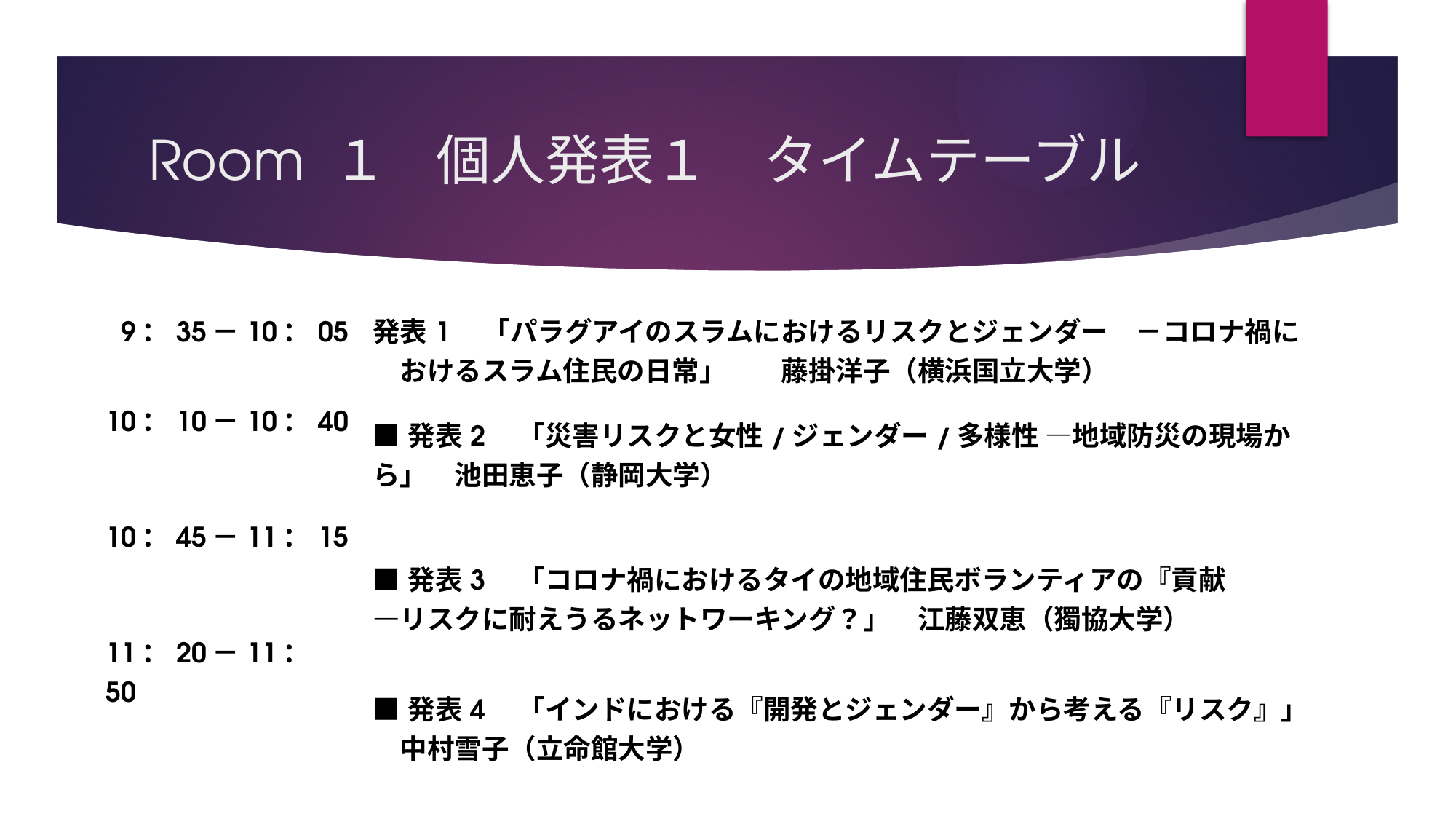

# Room １    個人発表１　タイムテーブル
| 9：35－10：05 10：10－10：40 10：45－11：15 11：20－11：5050 | 発表1　「パラグアイのスラムにおけるリスクとジェンダー　－コロナ禍に　　おけるスラム住民の日常」　　藤掛洋子（横浜国立大学） ■発表2　「災害リスクと女性/ジェンダー/多様性 ―地域防災の現場から」　池田恵子（静岡大学） 　 ■発表3　「コロナ禍におけるタイの地域住民ボランティアの『貢献　　　　―リスクに耐えうるネットワーキング？」　江藤双恵（獨協大学）　　 ■発表4　「インドにおける『開発とジェンダー』から考える『リスク』」　中村雪子（立命館大学） |
| --- | --- |